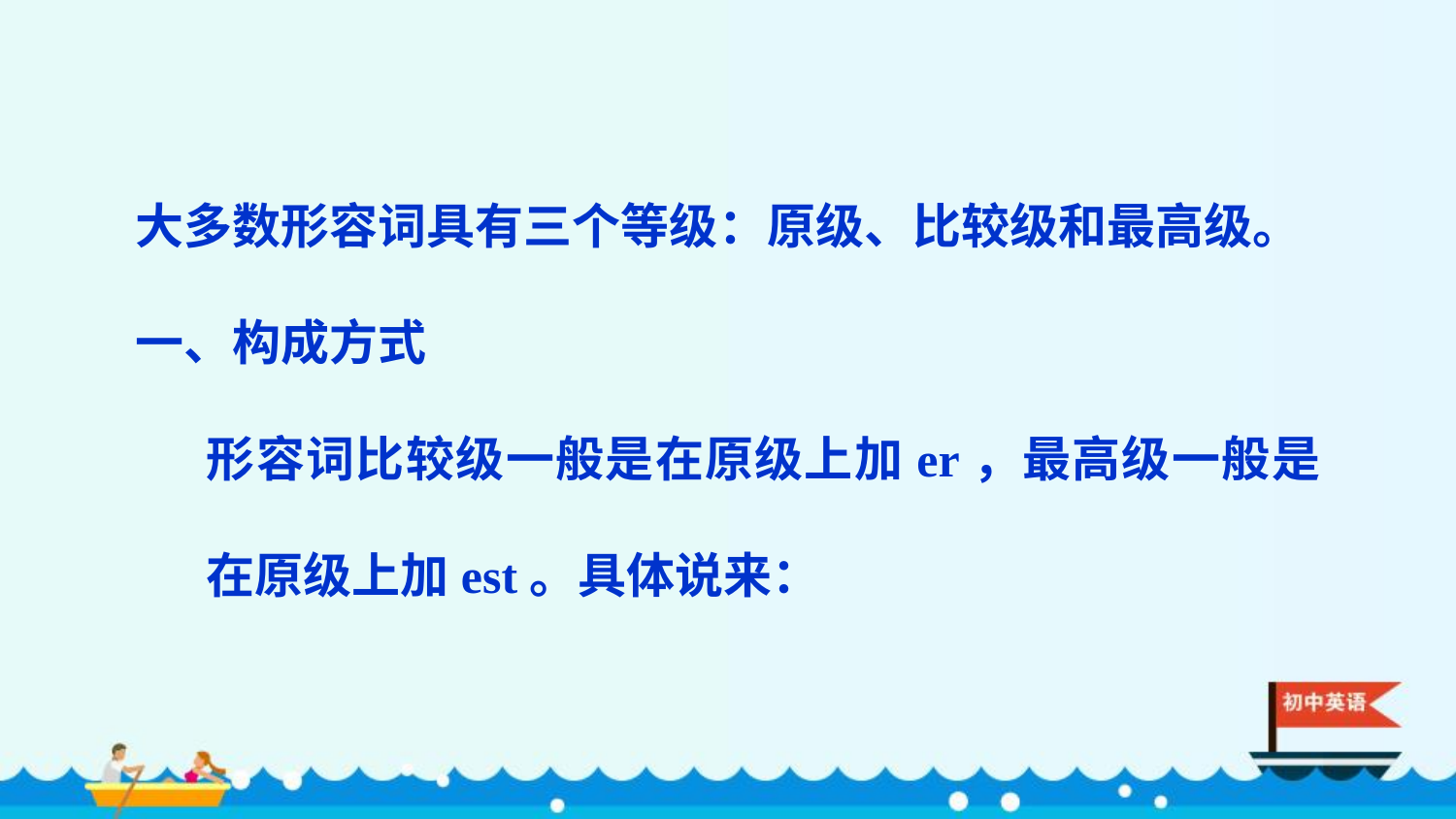

大多数形容词具有三个等级：原级、比较级和最高级。
一、构成方式
形容词比较级一般是在原级上加­er，最高级一般是在原级上加­est。具体说来：